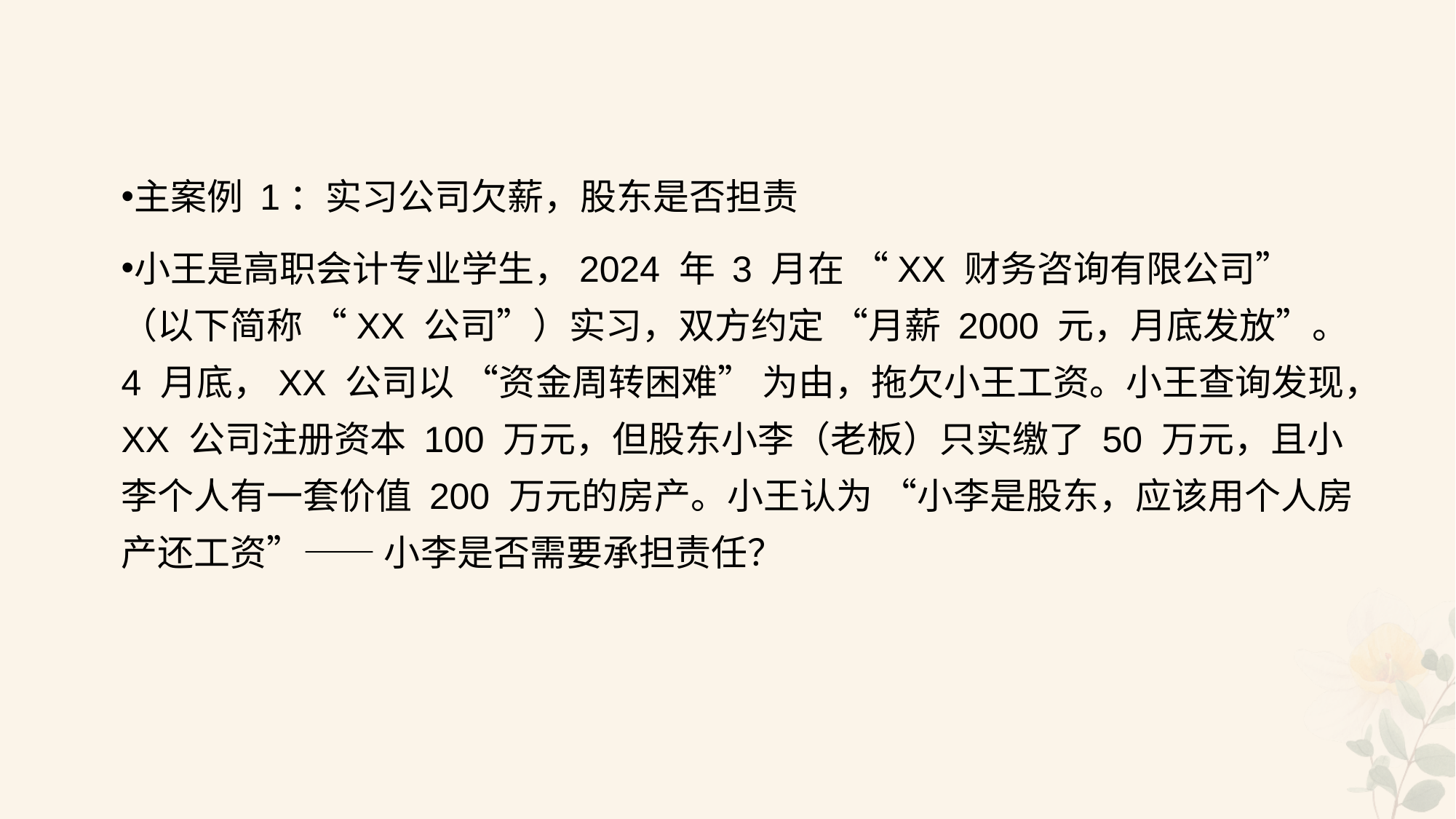

#
主案例 1：实习公司欠薪，股东是否担责
小王是高职会计专业学生，2024 年 3 月在 “XX 财务咨询有限公司”（以下简称 “XX 公司”）实习，双方约定 “月薪 2000 元，月底发放”。4 月底，XX 公司以 “资金周转困难” 为由，拖欠小王工资。小王查询发现，XX 公司注册资本 100 万元，但股东小李（老板）只实缴了 50 万元，且小李个人有一套价值 200 万元的房产。小王认为 “小李是股东，应该用个人房产还工资”—— 小李是否需要承担责任？